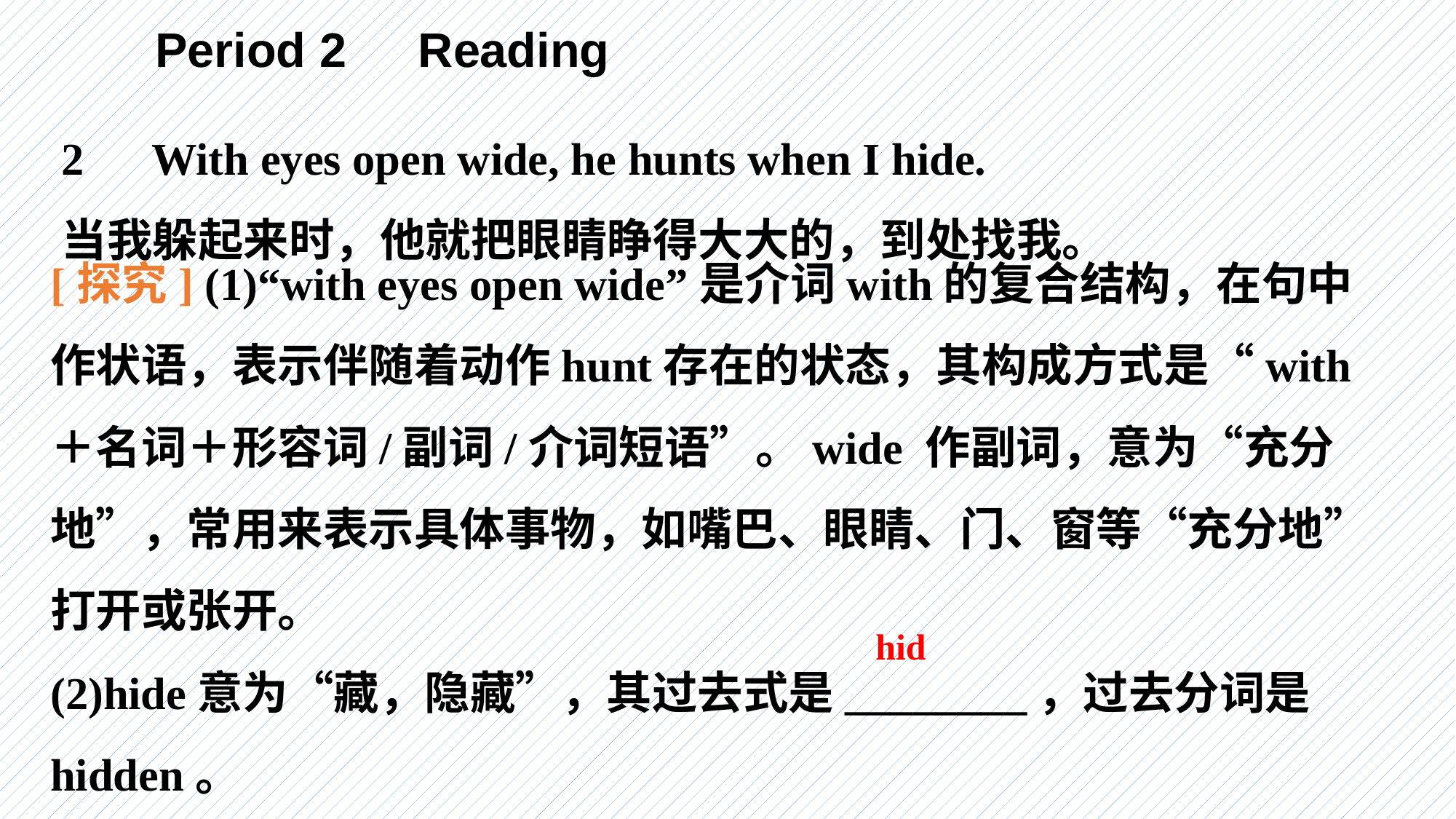

Period 2　Reading
2　With eyes open wide, he hunts when I hide.
当我躲起来时，他就把眼睛睁得大大的，到处找我。
[探究] (1)“with eyes open wide”是介词with的复合结构，在句中作状语，表示伴随着动作hunt存在的状态，其构成方式是“with＋名词＋形容词/副词/介词短语”。wide 作副词，意为“充分地”，常用来表示具体事物，如嘴巴、眼睛、门、窗等“充分地”打开或张开。
(2)hide意为“藏，隐藏”，其过去式是________，过去分词是hidden。
hid